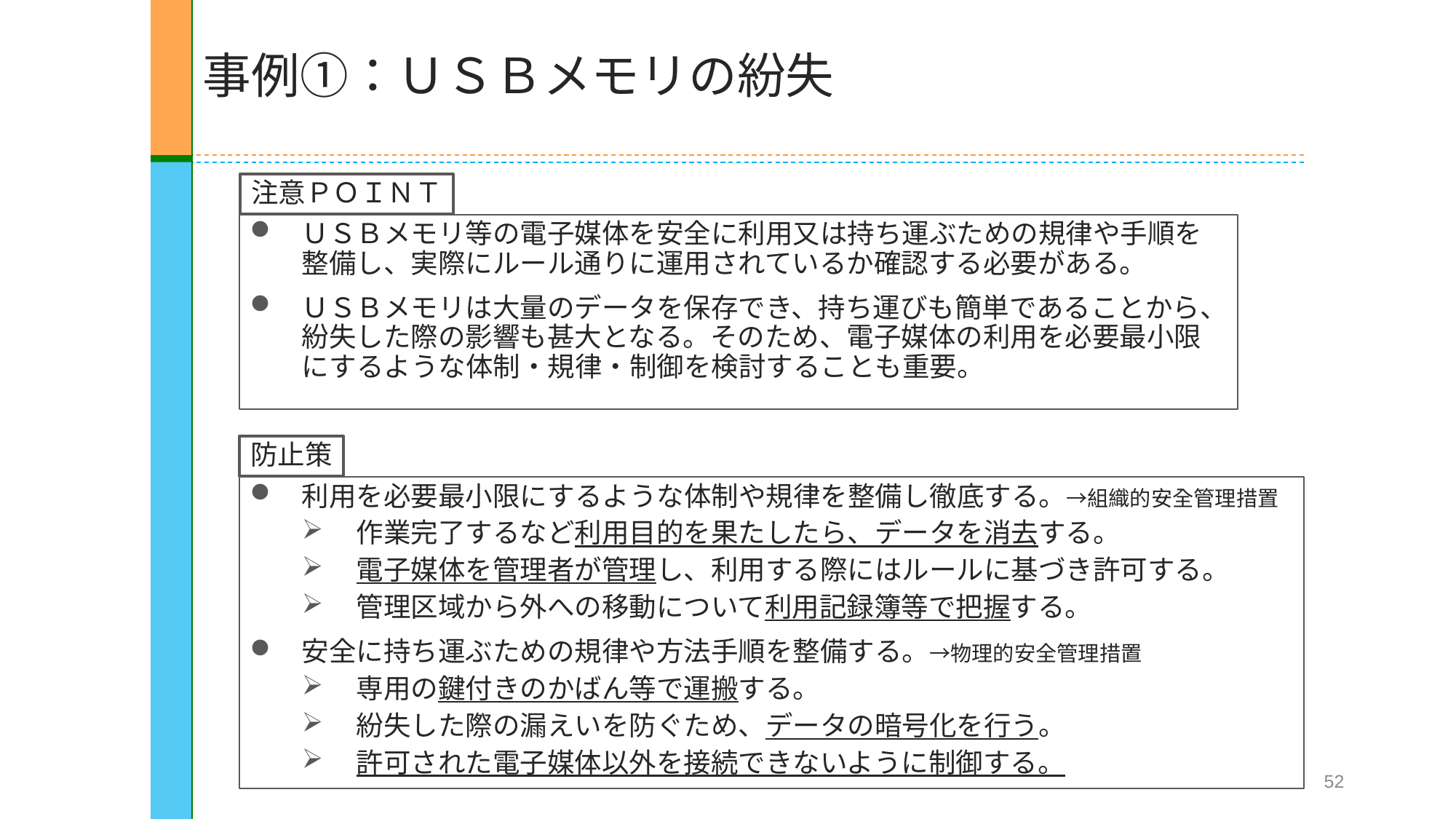

事例①：ＵＳＢメモリの紛失

注意ＰＯＩＮＴ
ＵＳＢメモリ等の電子媒体を安全に利用又は持ち運ぶための規律や手順を整備し、実際にルール通りに運用されているか確認する必要がある。
ＵＳＢメモリは大量のデータを保存でき、持ち運びも簡単であることから、紛失した際の影響も甚大となる。そのため、電子媒体の利用を必要最小限にするような体制・規律・制御を検討することも重要。
防止策
利用を必要最小限にするような体制や規律を整備し徹底する。→組織的安全管理措置
作業完了するなど利用目的を果たしたら、データを消去する。
電子媒体を管理者が管理し、利用する際にはルールに基づき許可する。
管理区域から外への移動について利用記録簿等で把握する。
安全に持ち運ぶための規律や方法手順を整備する。→物理的安全管理措置
専用の鍵付きのかばん等で運搬する。
紛失した際の漏えいを防ぐため、データの暗号化を行う。
許可された電子媒体以外を接続できないように制御する。

52